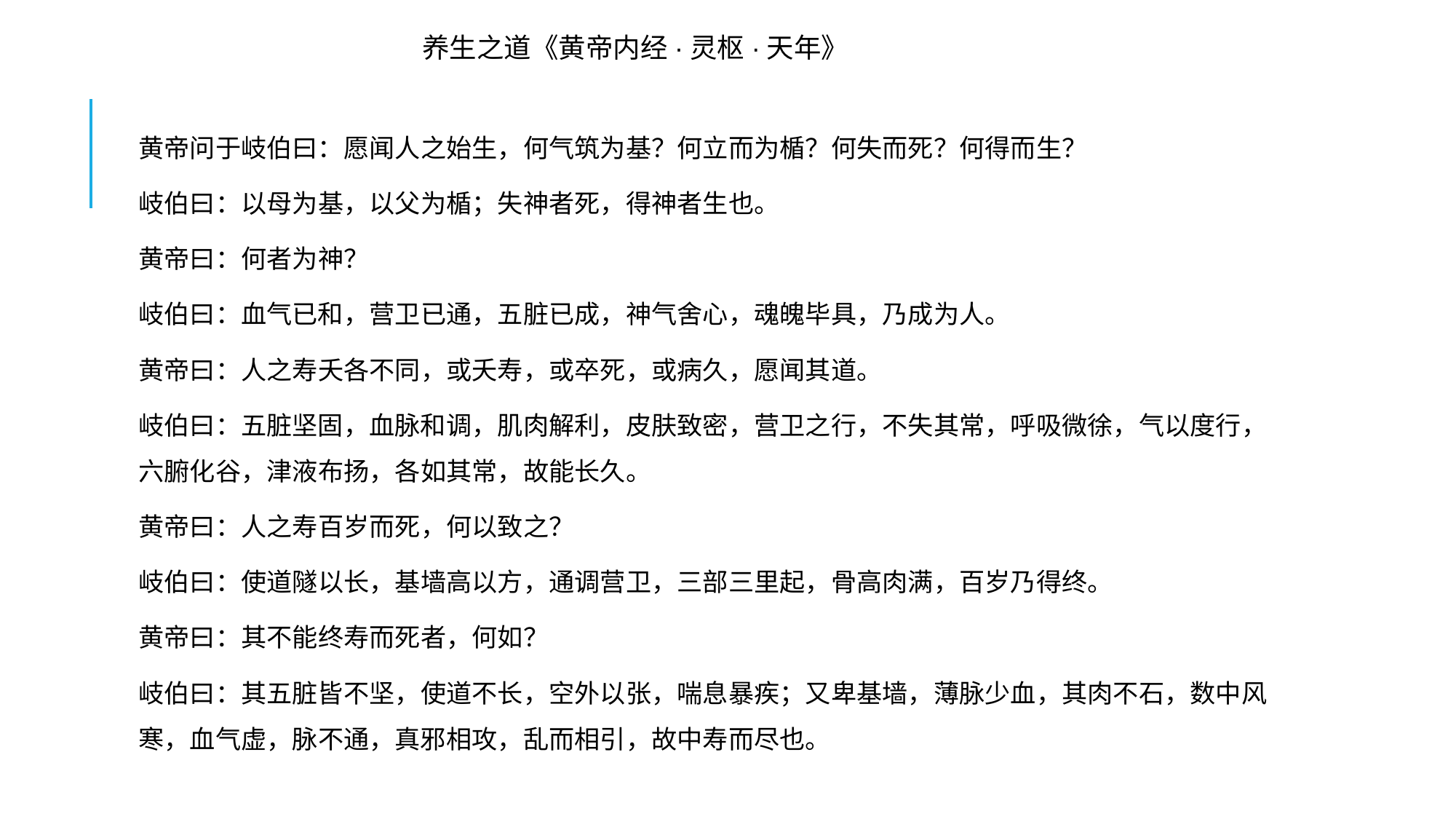

养生之道《黄帝内经·灵枢·天年》
黄帝问于岐伯曰：愿闻人之始生，何气筑为基？何立而为楯？何失而死？何得而生？
岐伯曰：以母为基，以父为楯；失神者死，得神者生也。
黄帝曰：何者为神？
岐伯曰：血气已和，营卫已通，五脏已成，神气舍心，魂魄毕具，乃成为人。
黄帝曰：人之寿夭各不同，或夭寿，或卒死，或病久，愿闻其道。
岐伯曰：五脏坚固，血脉和调，肌肉解利，皮肤致密，营卫之行，不失其常，呼吸微徐，气以度行，六腑化谷，津液布扬，各如其常，故能长久。
黄帝曰：人之寿百岁而死，何以致之？
岐伯曰：使道隧以长，基墙高以方，通调营卫，三部三里起，骨高肉满，百岁乃得终。
黄帝曰：其不能终寿而死者，何如？
岐伯曰：其五脏皆不坚，使道不长，空外以张，喘息暴疾；又卑基墙，薄脉少血，其肉不石，数中风寒，血气虚，脉不通，真邪相攻，乱而相引，故中寿而尽也。